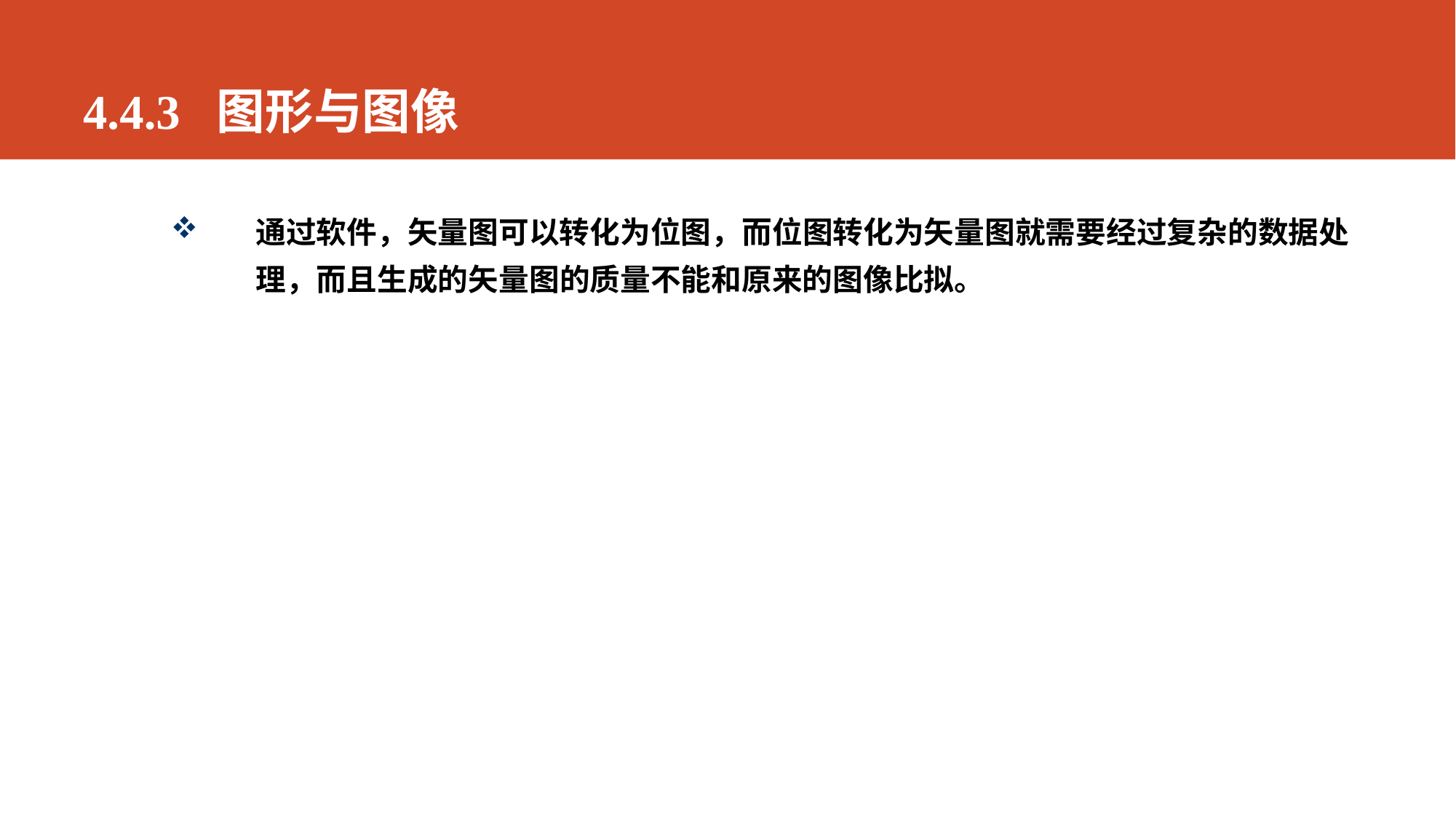

# 4.4.3  图形与图像
通过软件，矢量图可以转化为位图，而位图转化为矢量图就需要经过复杂的数据处理，而且生成的矢量图的质量不能和原来的图像比拟。